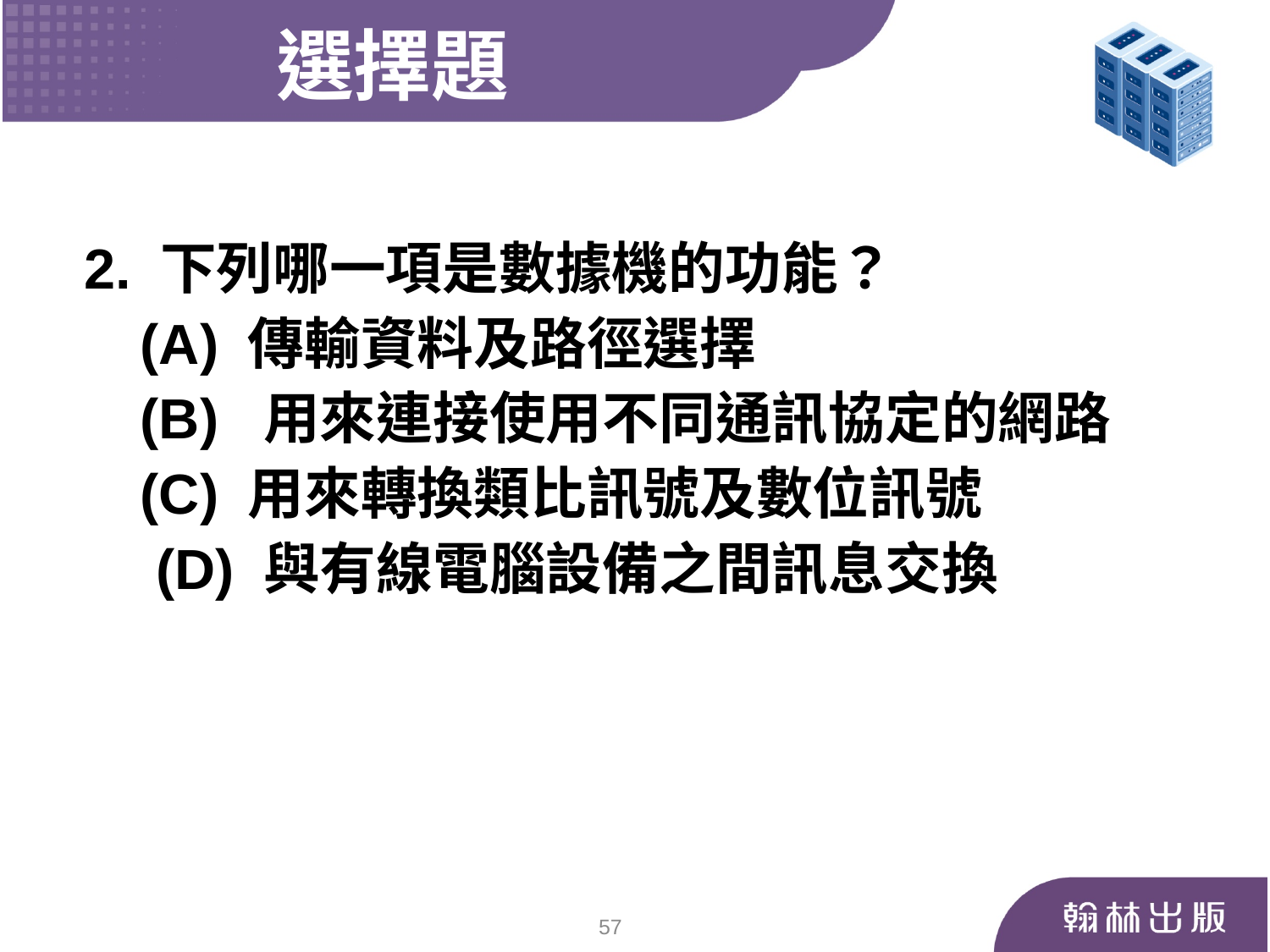

選擇題
 2. 下列哪一項是數據機的功能？
	   (A) 傳輸資料及路徑選擇
	   (B)  用來連接使用不同通訊協定的網路
	   (C) 用來轉換類比訊號及數位訊號
	    (D) 與有線電腦設備之間訊息交換

57